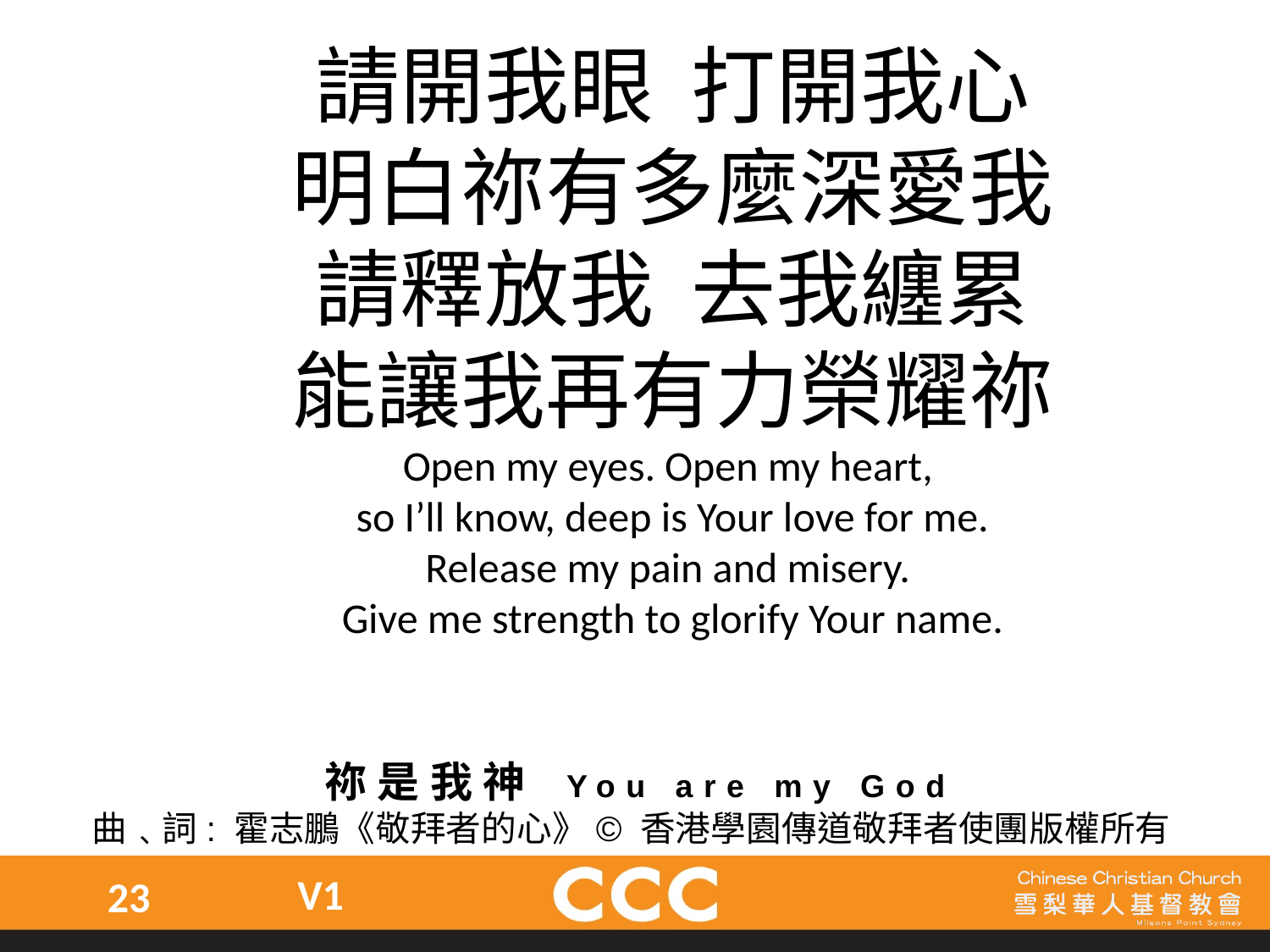

請開我眼  打開我心
明白祢有多麼深愛我
請釋放我  去我纏累
能讓我再有力榮耀祢
Open my eyes. Open my heart,
so I’ll know, deep is Your love for me.
Release my pain and misery.
Give me strength to glorify Your name.
祢是我神 You are my God
曲﹑詞: 霍志鵬《敬拜者的心》© 香港學園傳道敬拜者使團版權所有
V1
23